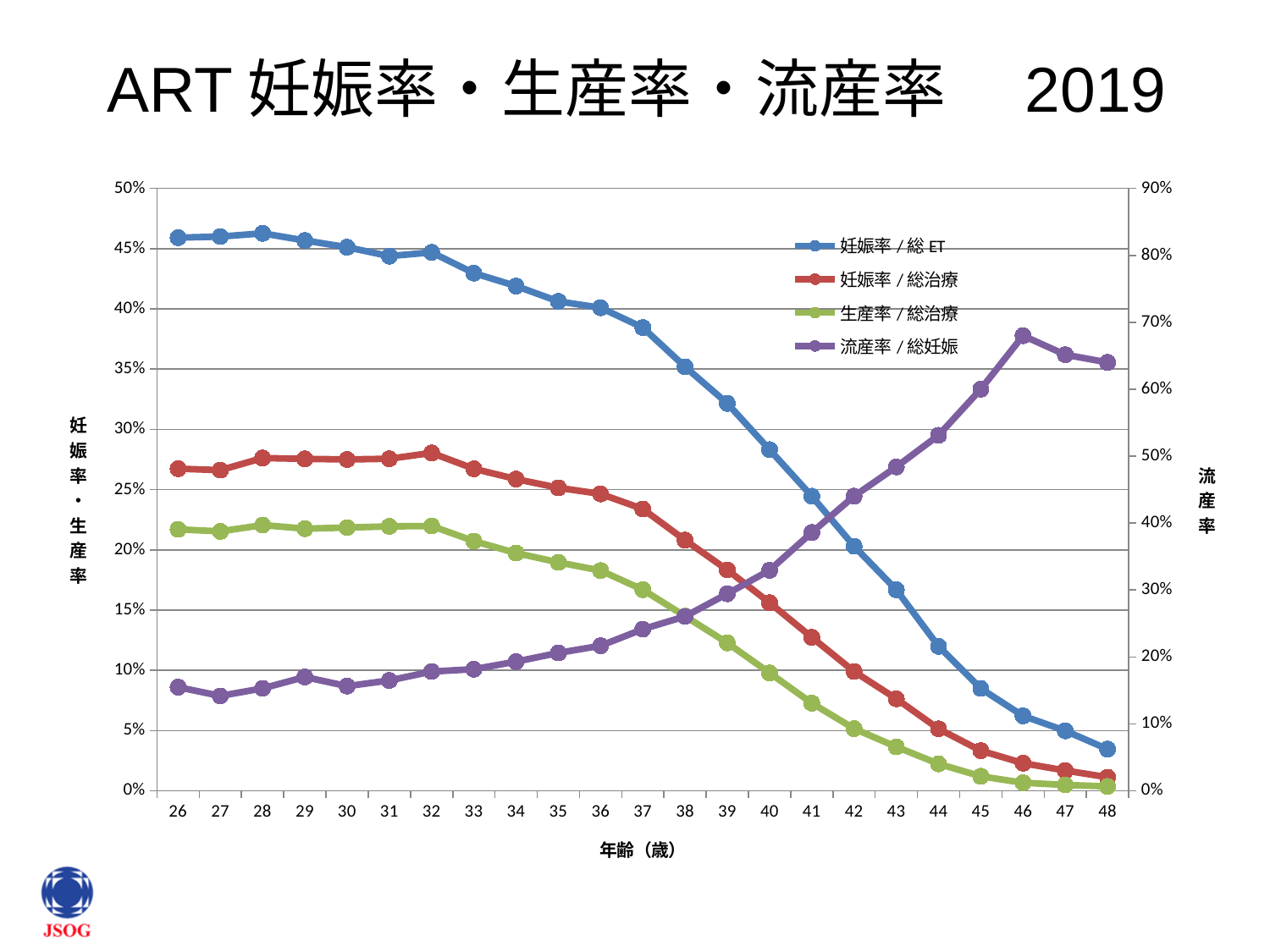

# ART妊娠率・生産率・流産率　2019

### Chart

| Category | 妊娠率/総ET | 妊娠率/総治療 | 生産率/総治療 | 流産率/総妊娠 |
|---|---|---|---|---|
| 26 | 0.45917387127761766 | 0.26733780760626397 | 0.21700223713646533 | 0.15481171548117154 |
| 27 | 0.46004206098843325 | 0.2661192214111922 | 0.21532846715328466 | 0.1417142857142857 |
| 28 | 0.46272935779816515 | 0.27618069815195073 | 0.2205681040383299 | 0.15303593556381662 |
| 29 | 0.4568018188707844 | 0.2755113701291281 | 0.2175751342703691 | 0.17005391953546245 |
| 30 | 0.45121951219512196 | 0.2750125271421413 | 0.2184733589443795 | 0.15639234740358335 |
| 31 | 0.44380784486557956 | 0.27558839627805143 | 0.2194854953475643 | 0.16484607745779542 |
| 32 | 0.4469473496022169 | 0.28042624789680315 | 0.2197980931015143 | 0.1782 |
| 33 | 0.42972288324249636 | 0.26728418640183343 | 0.20726699770817417 | 0.18167202572347266 |
| 34 | 0.41899010664268277 | 0.2587068623562079 | 0.1973423244744149 | 0.19303894510886233 |
| 35 | 0.40625536051232203 | 0.2515133279054126 | 0.18959963184537507 | 0.20605207600281492 |
| 36 | 0.4009846221927204 | 0.24644727000747943 | 0.18280410688787652 | 0.21671954752379638 |
| 37 | 0.3845250173546217 | 0.23389742423750284 | 0.16692110306298114 | 0.24149423691154007 |
| 38 | 0.3519365047470739 | 0.20806604894274175 | 0.14492753623188406 | 0.26049100770767913 |
| 39 | 0.32153874918201364 | 0.18336176564665743 | 0.12274762767885702 | 0.2943741822939381 |
| 40 | 0.28313167259786476 | 0.15611836425001963 | 0.09785196619659349 | 0.32947880006703534 |
| 41 | 0.24452044147365148 | 0.12740280777537796 | 0.07273218142548596 | 0.385886840432295 |
| 42 | 0.20303891434205185 | 0.09904099125859289 | 0.051571473026111064 | 0.4401599542987718 |
| 43 | 0.1668837512211006 | 0.07636431365244925 | 0.03646861612963308 | 0.48390243902439023 |
| 44 | 0.11992641140623203 | 0.05140209945295944 | 0.022325168794046623 | 0.5311601150527325 |
| 45 | 0.08487804878048781 | 0.033292514924230826 | 0.012015919179549977 | 0.6 |
| 46 | 0.06214488636363636 | 0.022872827081427266 | 0.006665795320873089 | 0.68 |
| 47 | 0.04973624717407687 | 0.01675977653631285 | 0.004824784154393093 | 0.6515151515151515 |
| 48 | 0.034578146611341634 | 0.011276499774470004 | 0.0036084799278304014 | 0.64 |